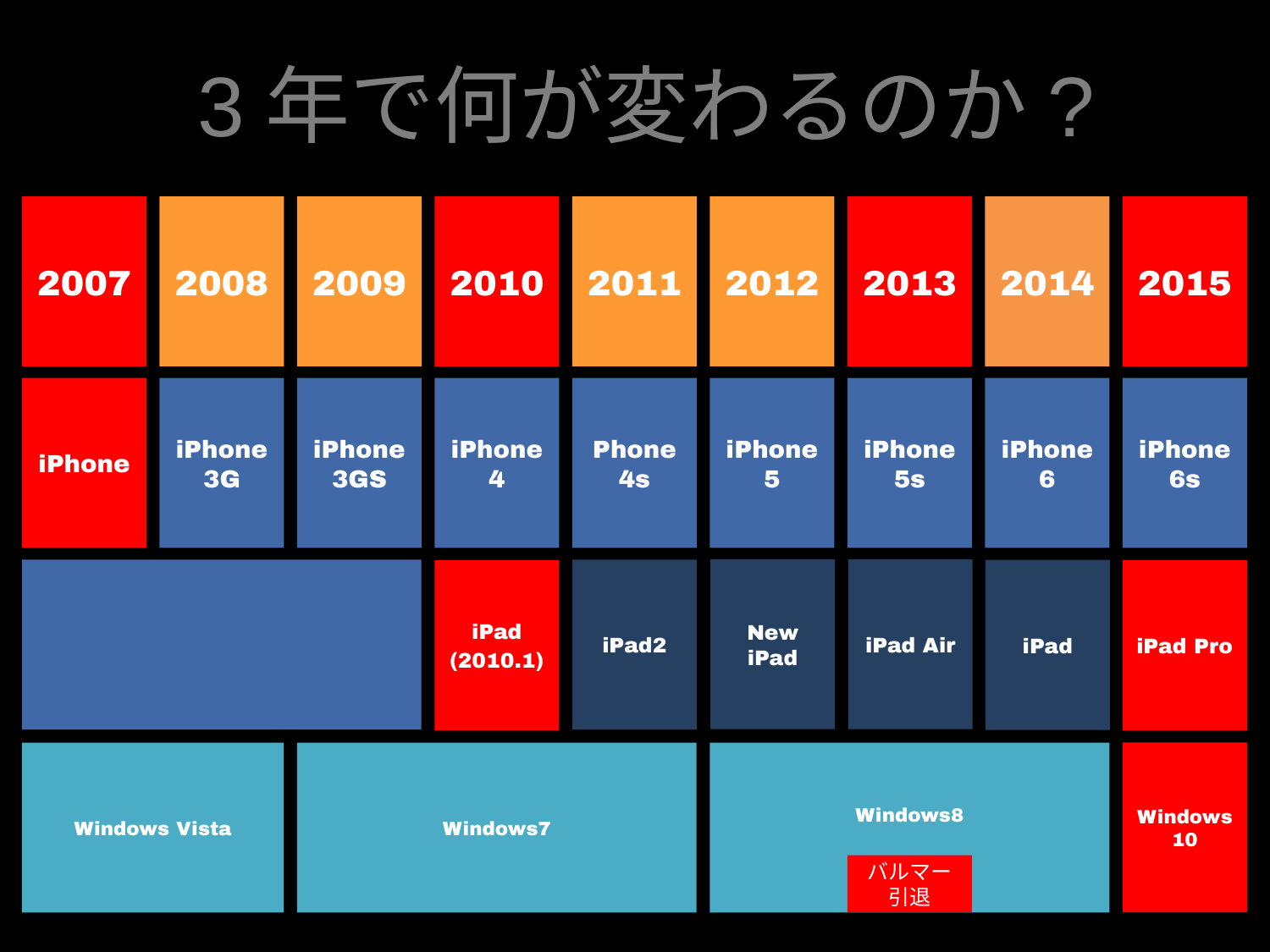

# 3年で何が変わるのか?
2007
2008
2009
2010
2011
2012
2013
2014
2015
iPhone
iPhone3G
iPhone3GS
iPhone4
Phone4s
iPhone5
iPhone5s
iPhone6
iPhone6s
New iPad
iPad Air
iPad2

iPad
iPad
(2010.1)
iPad Pro
Windows10
Windows Vista
Windows7
Windows8

バルマー引退